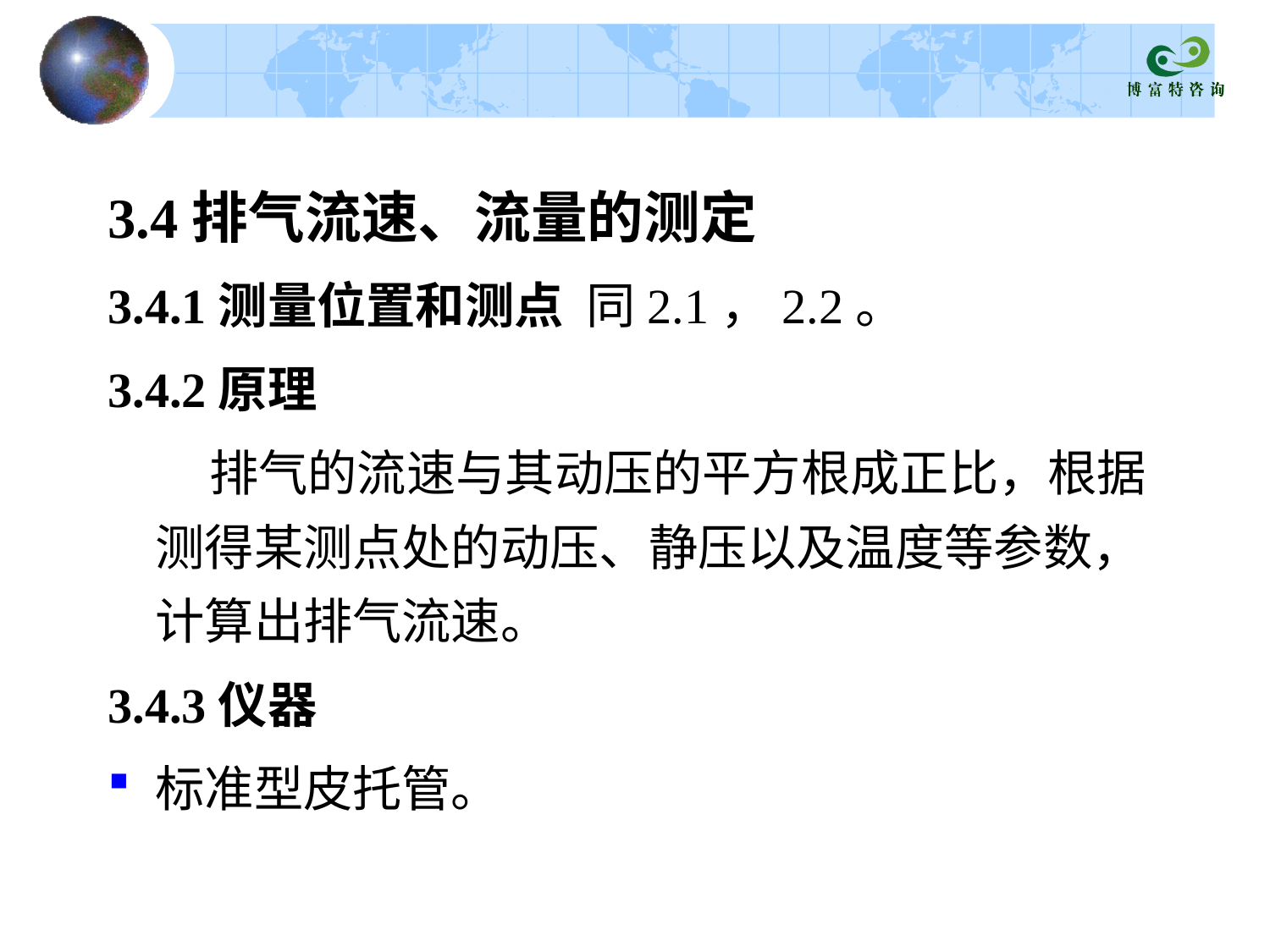

3.4排气流速、流量的测定
3.4.1测量位置和测点  同2.1，2.2。
3.4.2原理
        排气的流速与其动压的平方根成正比，根据测得某测点处的动压、静压以及温度等参数，计算出排气流速。
3.4.3仪器
标准型皮托管。